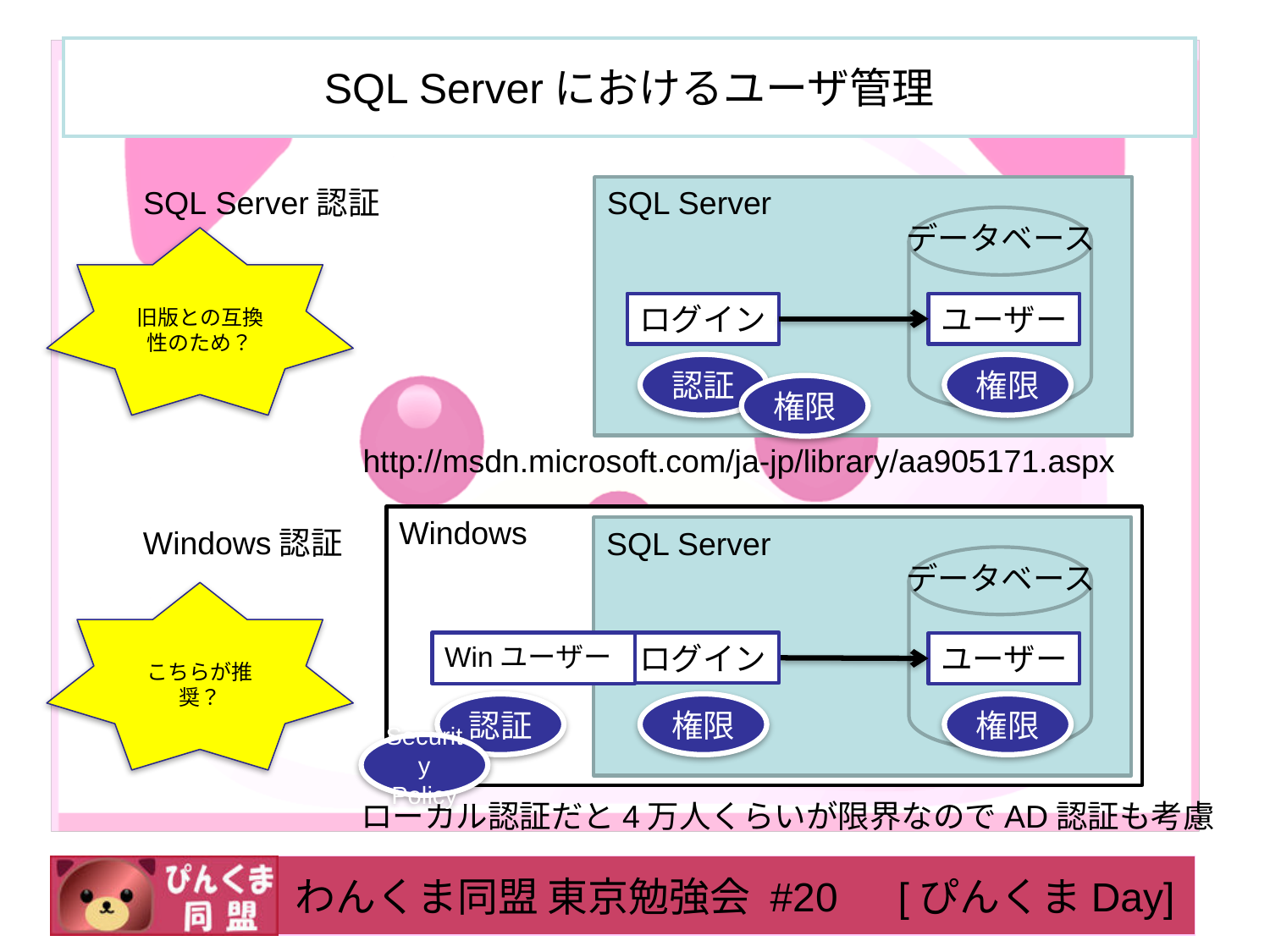

# SQL Serverにおけるユーザ管理
SQL Server認証
SQL Server

データベース

旧版との互換性のため？
ログイン
ユーザー
認証
権限
権限
http://msdn.microsoft.com/ja-jp/library/aa905171.aspx
Windows
Windows認証
SQL Server

データベース

こちらが推奨？
Winユーザー
ログイン
ユーザー
認証
権限
権限
Security
Policy
ローカル認証だと4万人くらいが限界なのでAD認証も考慮